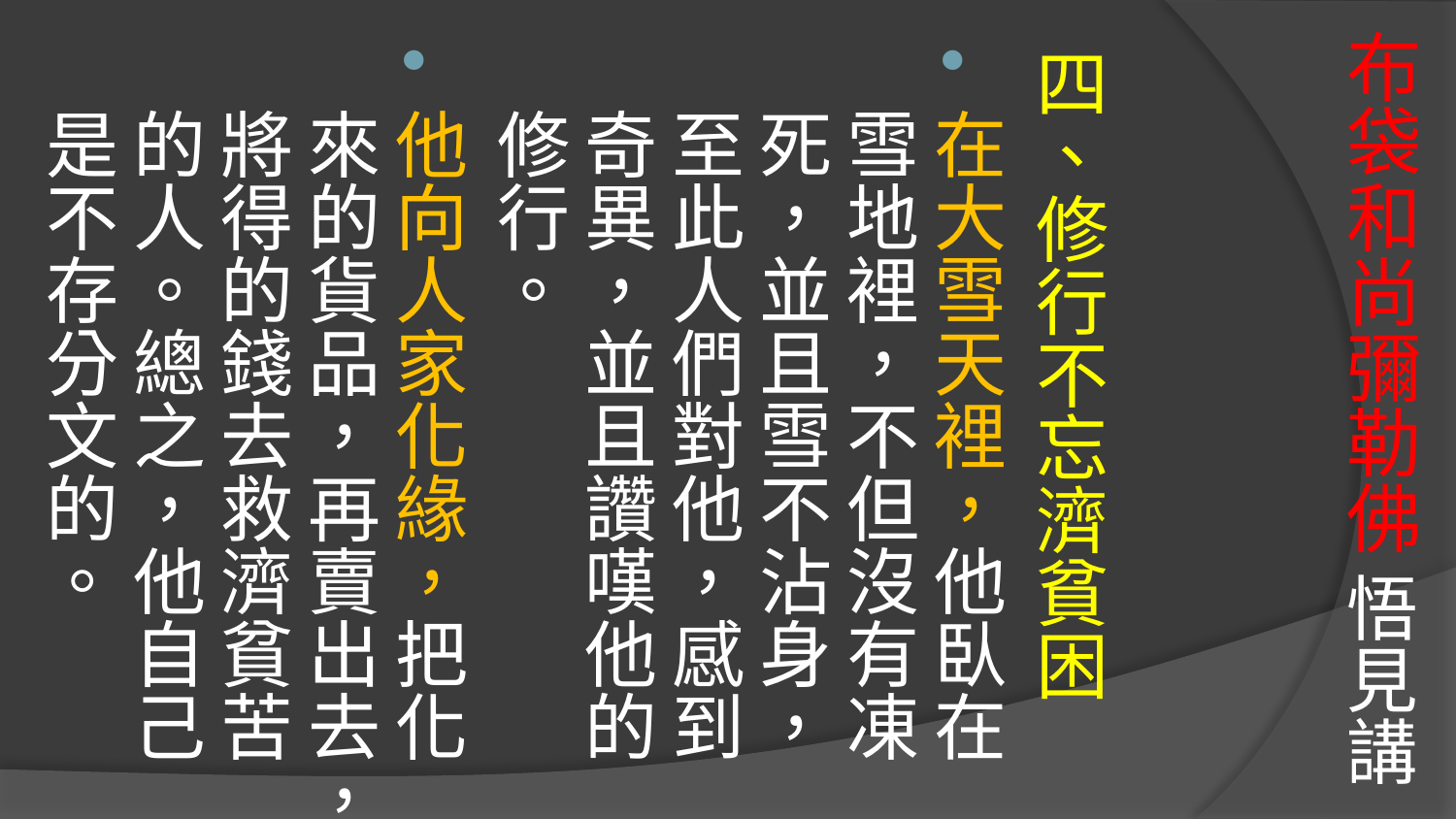

# 布袋和尚彌勒佛 悟見講
四、修行不忘濟貧困
在大雪天裡，他臥在雪地裡，不但沒有凍死，並且雪不沾身，至此人們對他，感到奇異，並且讚嘆他的修行。
他向人家化緣，把化來的貨品，再賣出去，將得的錢去救濟貧苦的人。總之，他自己是不存分文的。